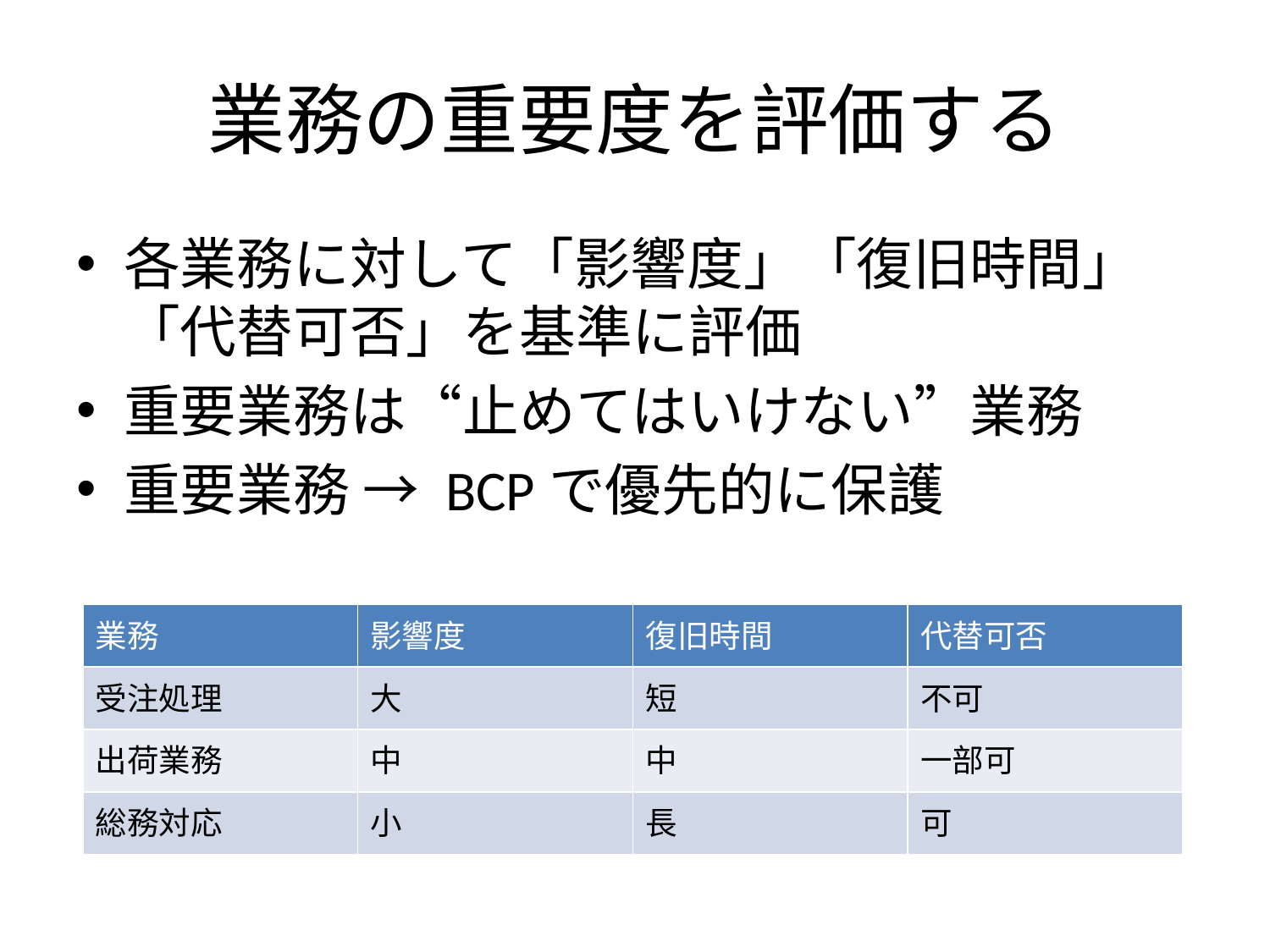

# 業務の重要度を評価する
各業務に対して「影響度」「復旧時間」「代替可否」を基準に評価
重要業務は“止めてはいけない”業務
重要業務 → BCPで優先的に保護
| 業務 | 影響度 | 復旧時間 | 代替可否 |
| --- | --- | --- | --- |
| 受注処理 | 大 | 短 | 不可 |
| 出荷業務 | 中 | 中 | 一部可 |
| 総務対応 | 小 | 長 | 可 |